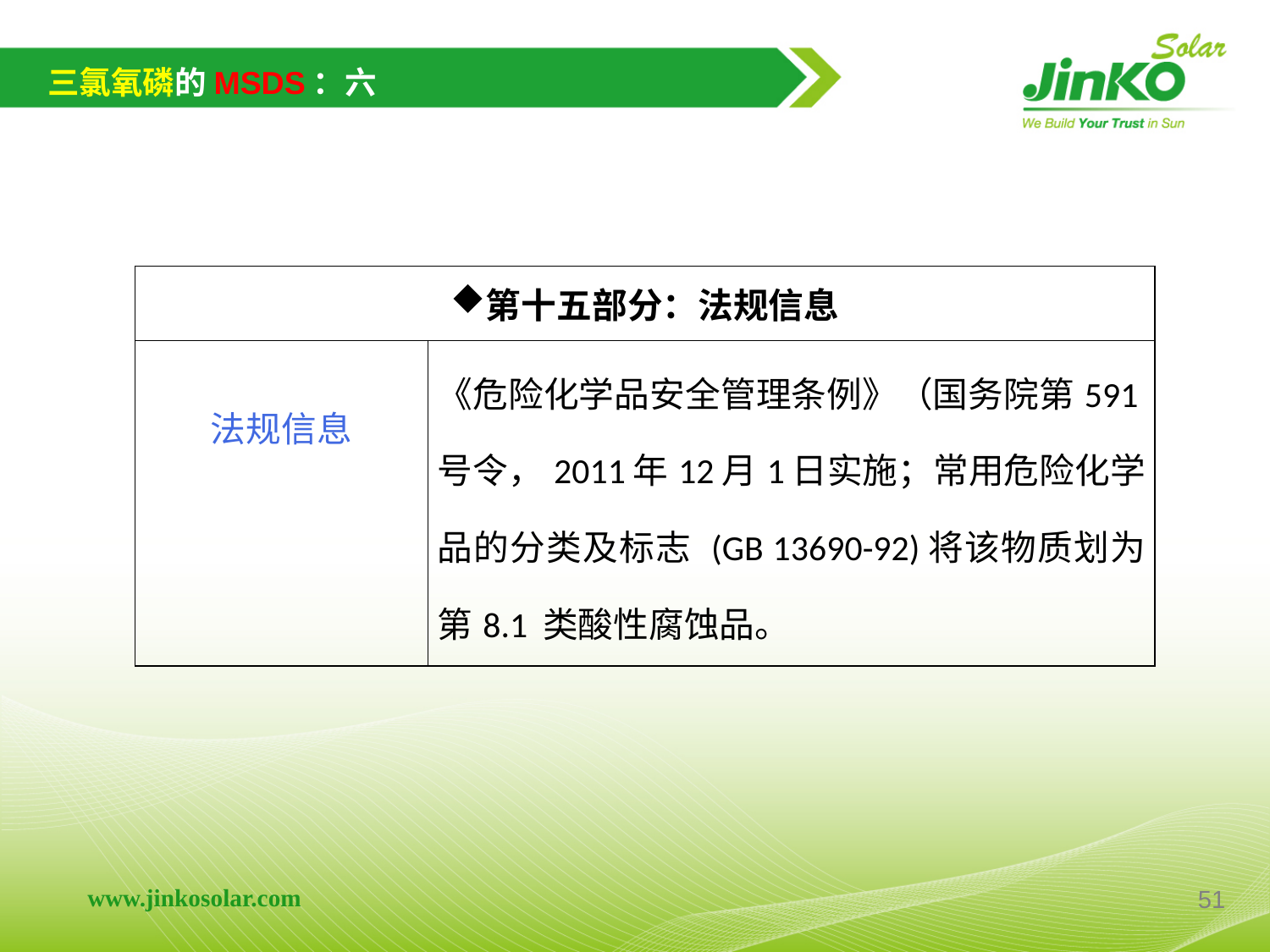

三氯氧磷的MSDS：六
| 第十五部分：法规信息 |  |
| --- | --- |
| 法规信息 | 《危险化学品安全管理条例》（国务院第591号令，2011年12月1日实施；常用危险化学品的分类及标志 (GB 13690-92)将该物质划为第8.1 类酸性腐蚀品。 |